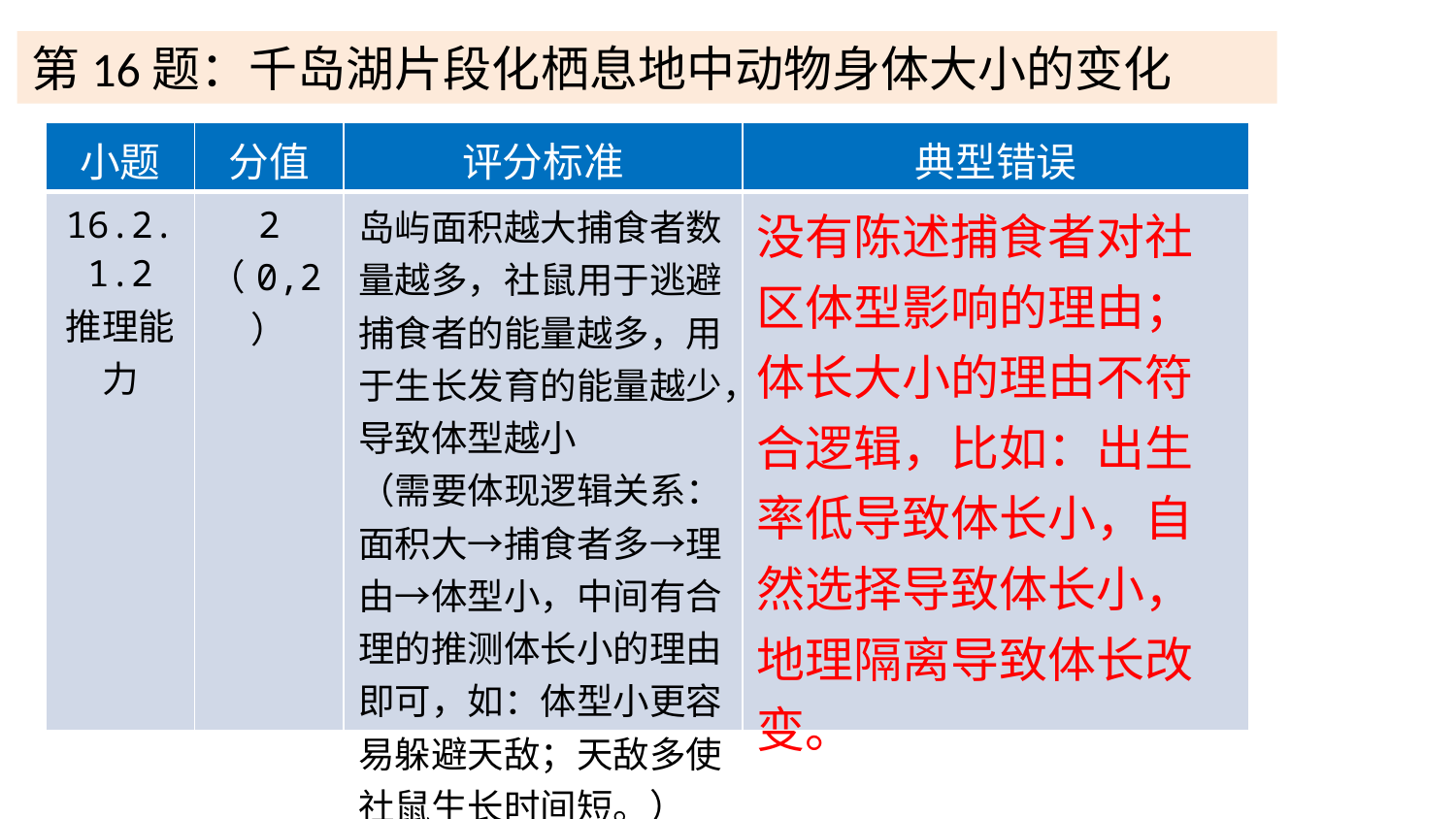

第16题：千岛湖片段化栖息地中动物身体大小的变化
| 小题 | 分值 | 评分标准 | 典型错误 |
| --- | --- | --- | --- |
| 16.2.1.2 推理能力 | 2 （0,2） | 岛屿面积越大捕食者数量越多，社鼠用于逃避捕食者的能量越多，用于生长发育的能量越少，导致体型越小 （需要体现逻辑关系：面积大→捕食者多→理由→体型小，中间有合理的推测体长小的理由即可，如：体型小更容易躲避天敌；天敌多使社鼠生长时间短。） | 没有陈述捕食者对社区体型影响的理由；体长大小的理由不符合逻辑，比如：出生率低导致体长小，自然选择导致体长小，地理隔离导致体长改变。 |